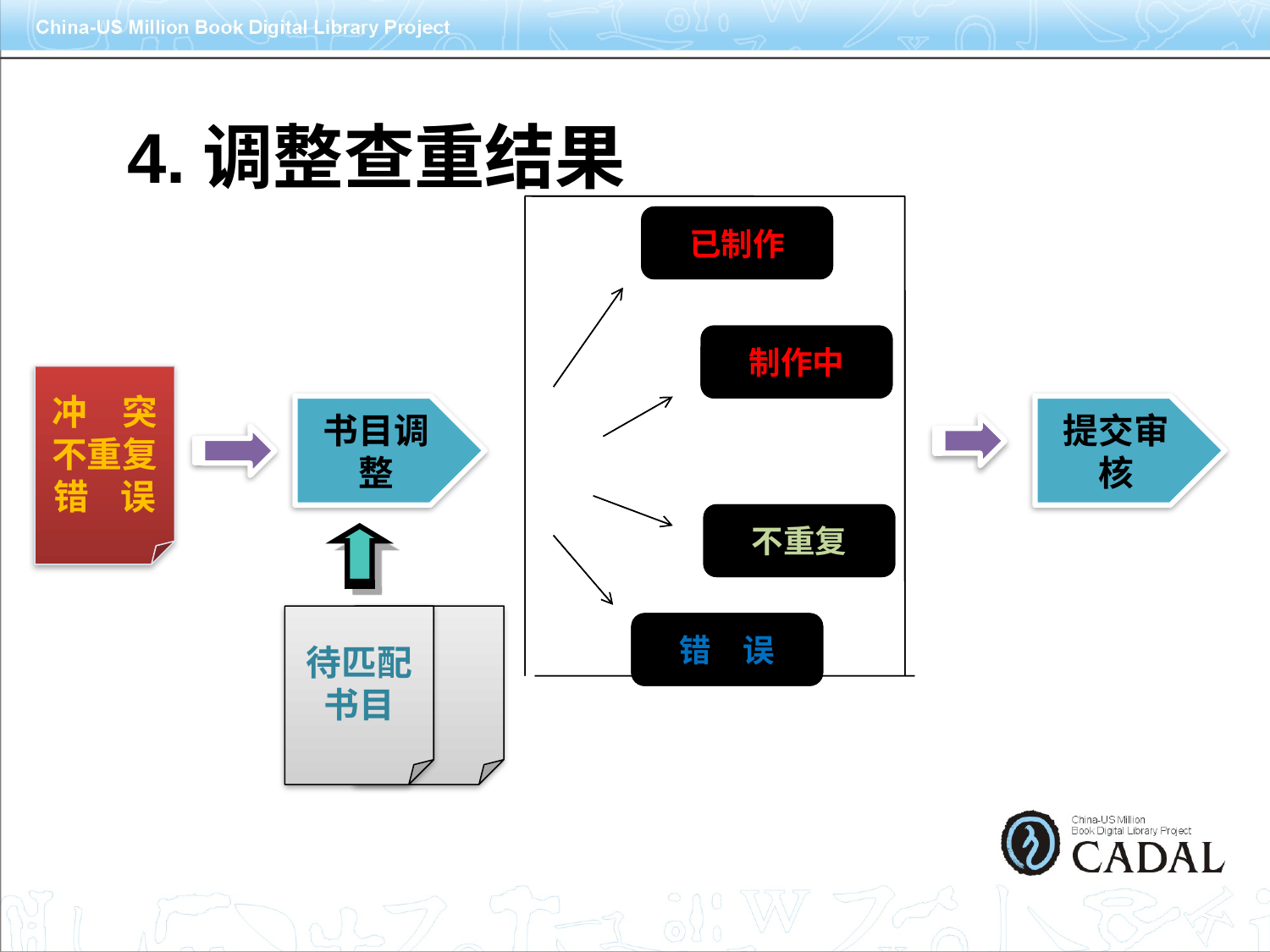

4.调整查重结果

已制作
制作中
错　误

不重复

已制作
制作中
错　误

不重复

冲　突
不重复
错    误
书目调整
提交审核

待匹配
书目